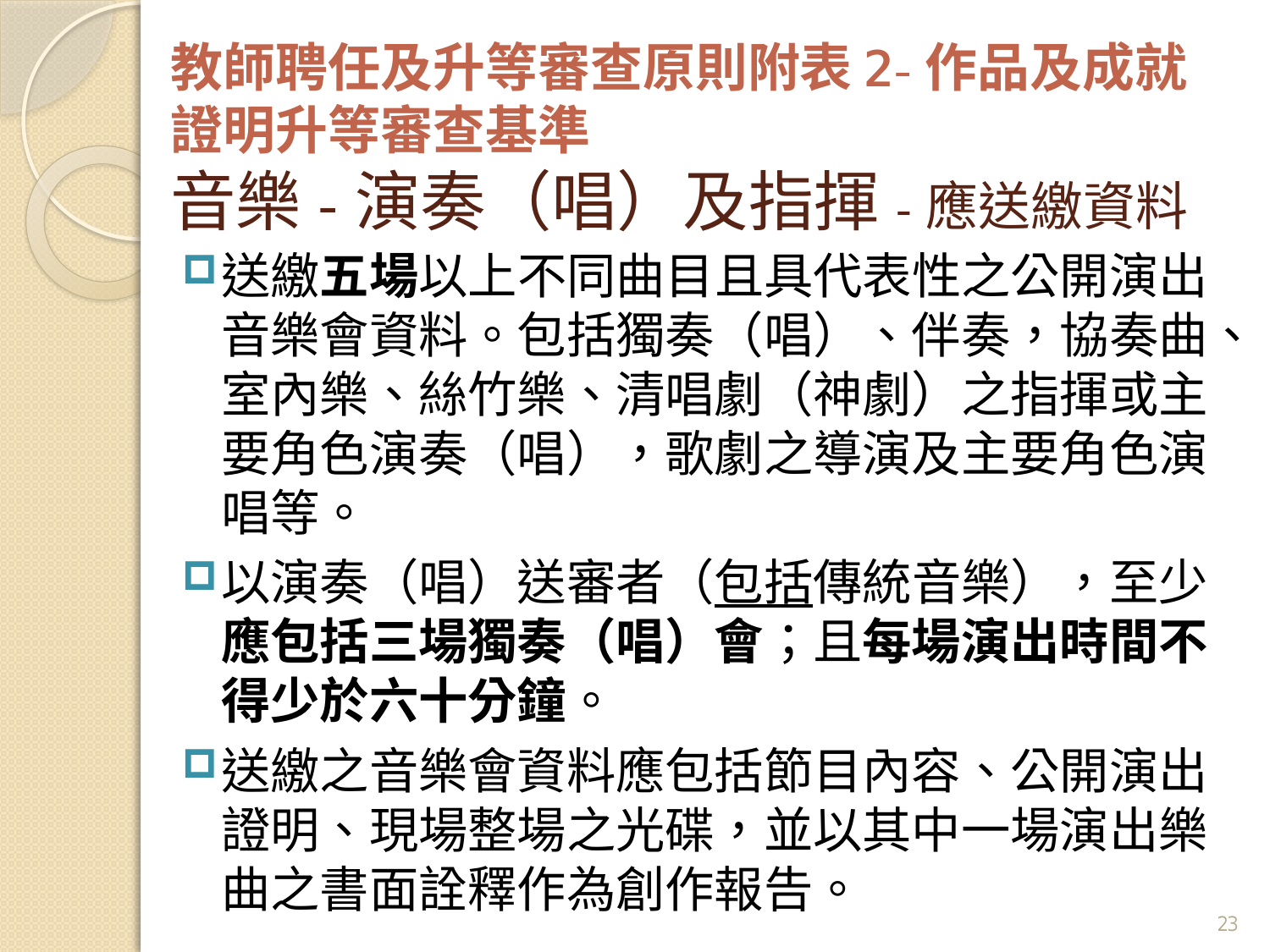

# 教師聘任及升等審查原則附表2-作品及成就證明升等審查基準 音樂-演奏（唱）及指揮-應送繳資料
送繳五場以上不同曲目且具代表性之公開演出音樂會資料。包括獨奏（唱）、伴奏，協奏曲、室內樂、絲竹樂、清唱劇（神劇）之指揮或主要角色演奏（唱），歌劇之導演及主要角色演唱等。
以演奏（唱）送審者（包括傳統音樂），至少應包括三場獨奏（唱）會；且每場演出時間不得少於六十分鐘。
送繳之音樂會資料應包括節目內容、公開演出證明、現場整場之光碟，並以其中一場演出樂曲之書面詮釋作為創作報告。
23